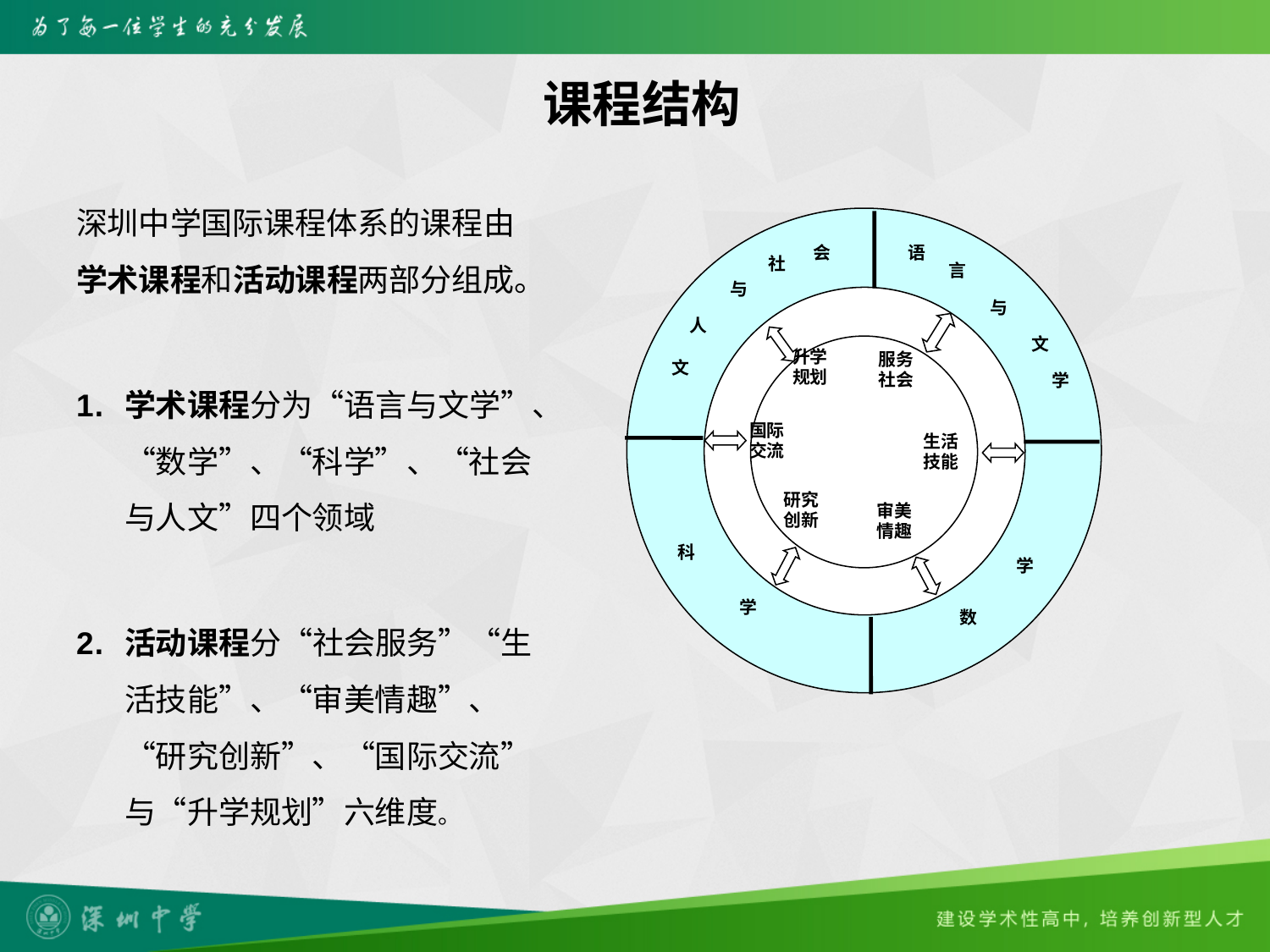

# 课程结构

深圳中学国际课程体系的课程由学术课程和活动课程两部分组成。

学术课程分为“语言与文学”、“数学”、“科学”、“社会与人文”四个领域

活动课程分“社会服务”“生活技能”、“审美情趣”、“研究创新”、“国际交流”与“升学规划”六维度。

会

语
社

言
与

与
人

文

升学
规划

服务
社会

文

学

国际
交流

生活
技能

研究
创新

审美
情趣

科

学

学

数